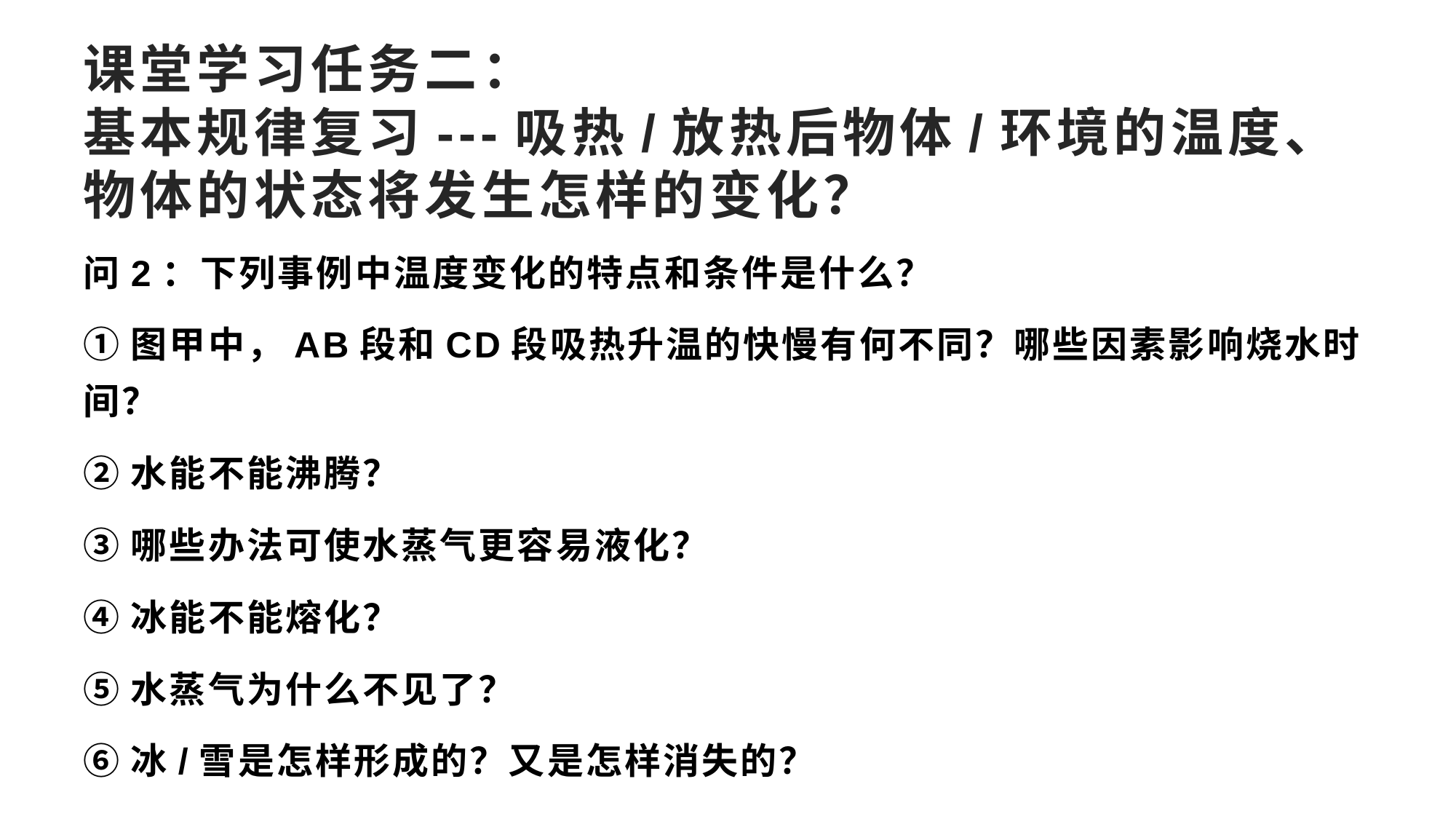

# 课堂学习任务二： 基本规律复习---吸热/放热后物体/环境的温度、物体的状态将发生怎样的变化？
问2：下列事例中温度变化的特点和条件是什么？
①图甲中，AB段和CD段吸热升温的快慢有何不同？哪些因素影响烧水时间？
②水能不能沸腾？
③哪些办法可使水蒸气更容易液化？
④冰能不能熔化？
⑤水蒸气为什么不见了？
⑥冰/雪是怎样形成的？又是怎样消失的？